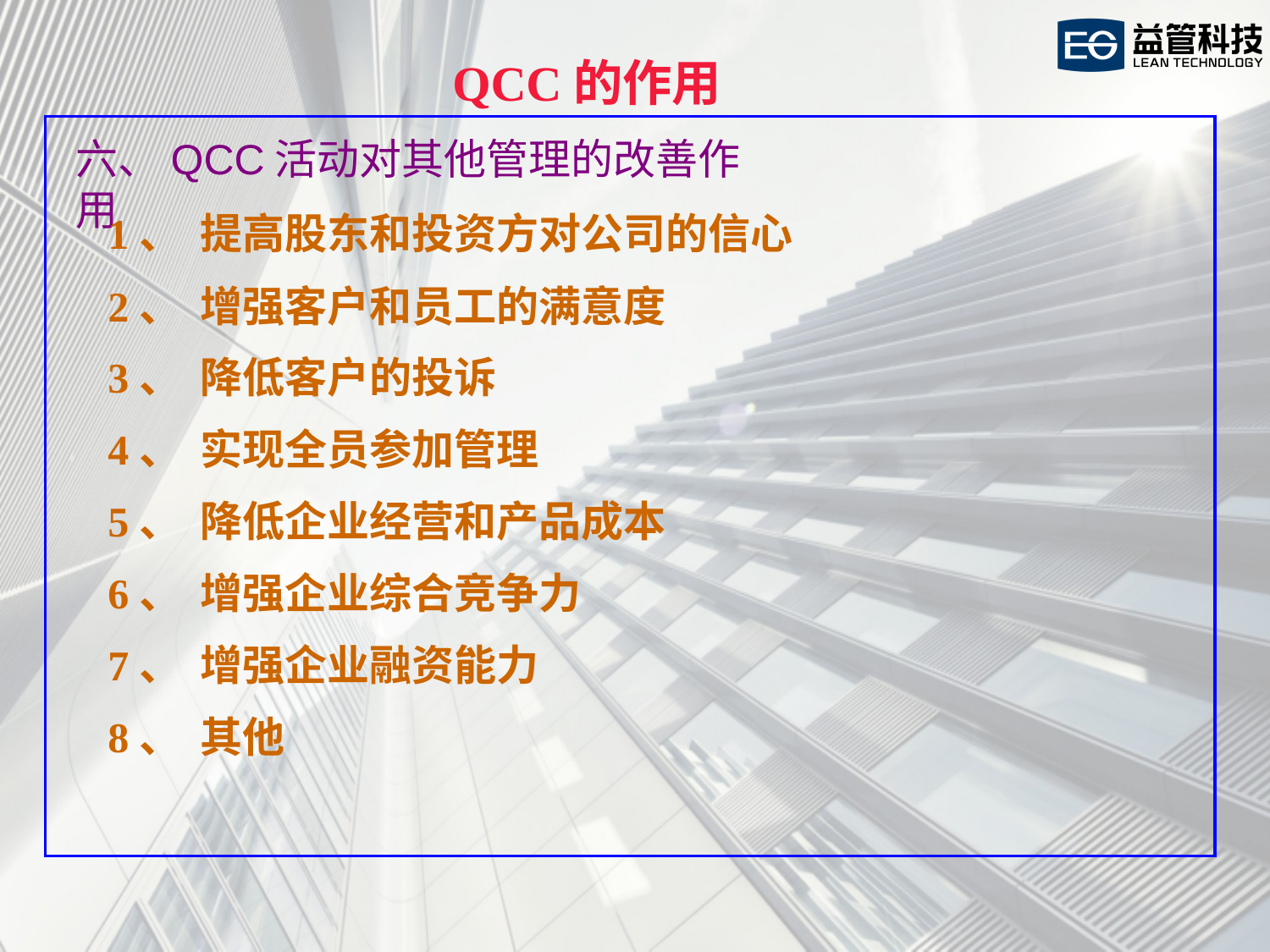

QCC的作用

六、QCC活动对其他管理的改善作用
1、  提高股东和投资方对公司的信心
2、  增强客户和员工的满意度
3、  降低客户的投诉
4、  实现全员参加管理
5、  降低企业经营和产品成本
6、  增强企业综合竞争力
7、  增强企业融资能力
8、  其他